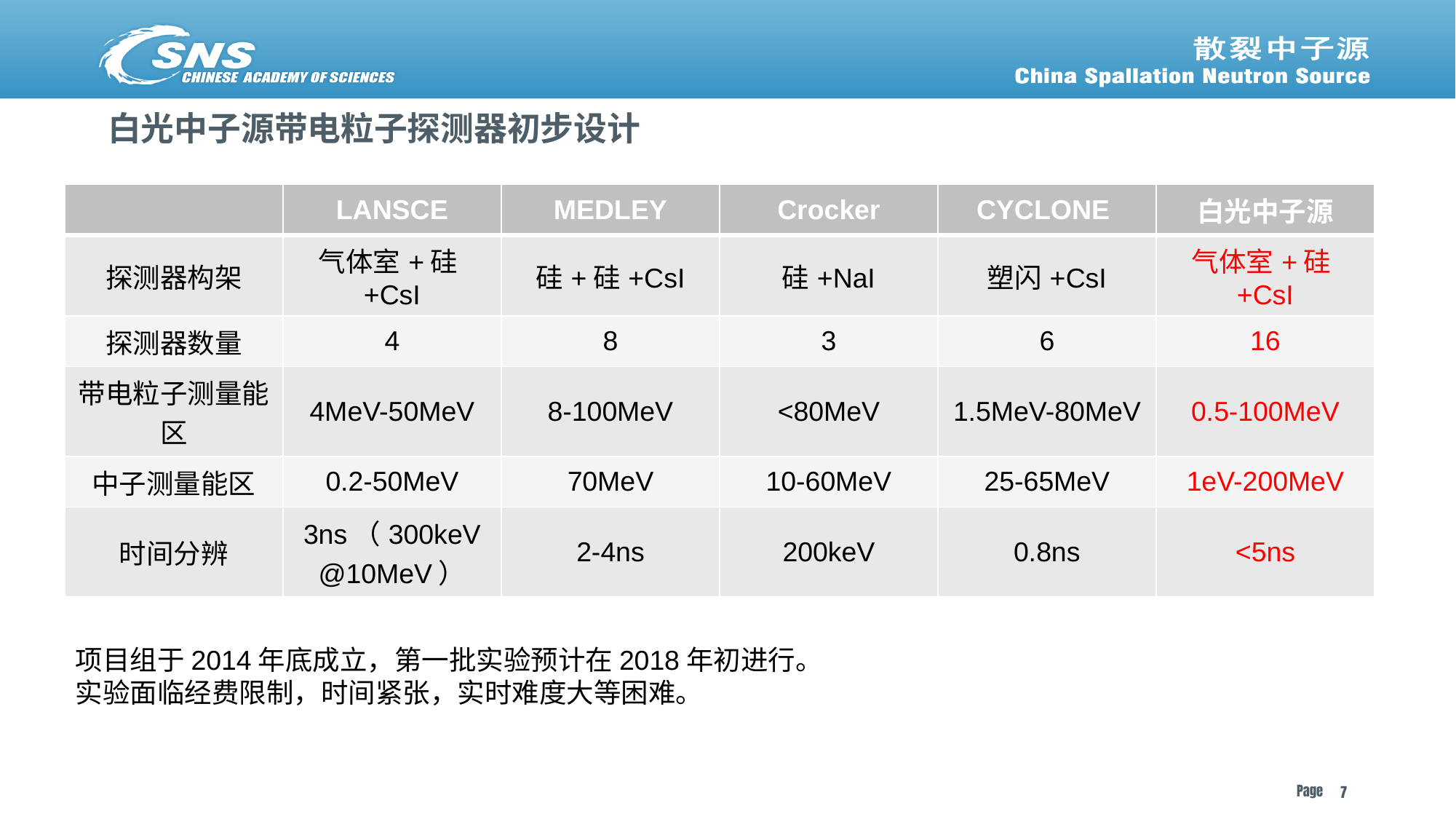

# 白光中子源带电粒子探测器初步设计
|  | LANSCE | MEDLEY | Crocker | CYCLONE | 白光中子源 |
| --- | --- | --- | --- | --- | --- |
| 探测器构架 | 气体室+硅+CsI | 硅+硅+CsI | 硅+NaI | 塑闪+CsI | 气体室+硅+CsI |
| 探测器数量 | 4 | 8 | 3 | 6 | 16 |
| 带电粒子测量能区 | 4MeV-50MeV | 8-100MeV | <80MeV | 1.5MeV-80MeV | 0.5-100MeV |
| 中子测量能区 | 0.2-50MeV | 70MeV | 10-60MeV | 25-65MeV | 1eV-200MeV |
| 时间分辨 | 3ns（300keV@10MeV） | 2-4ns | 200keV | 0.8ns | <5ns |
项目组于2014年底成立，第一批实验预计在2018年初进行。实验面临经费限制，时间紧张，实时难度大等困难。
7